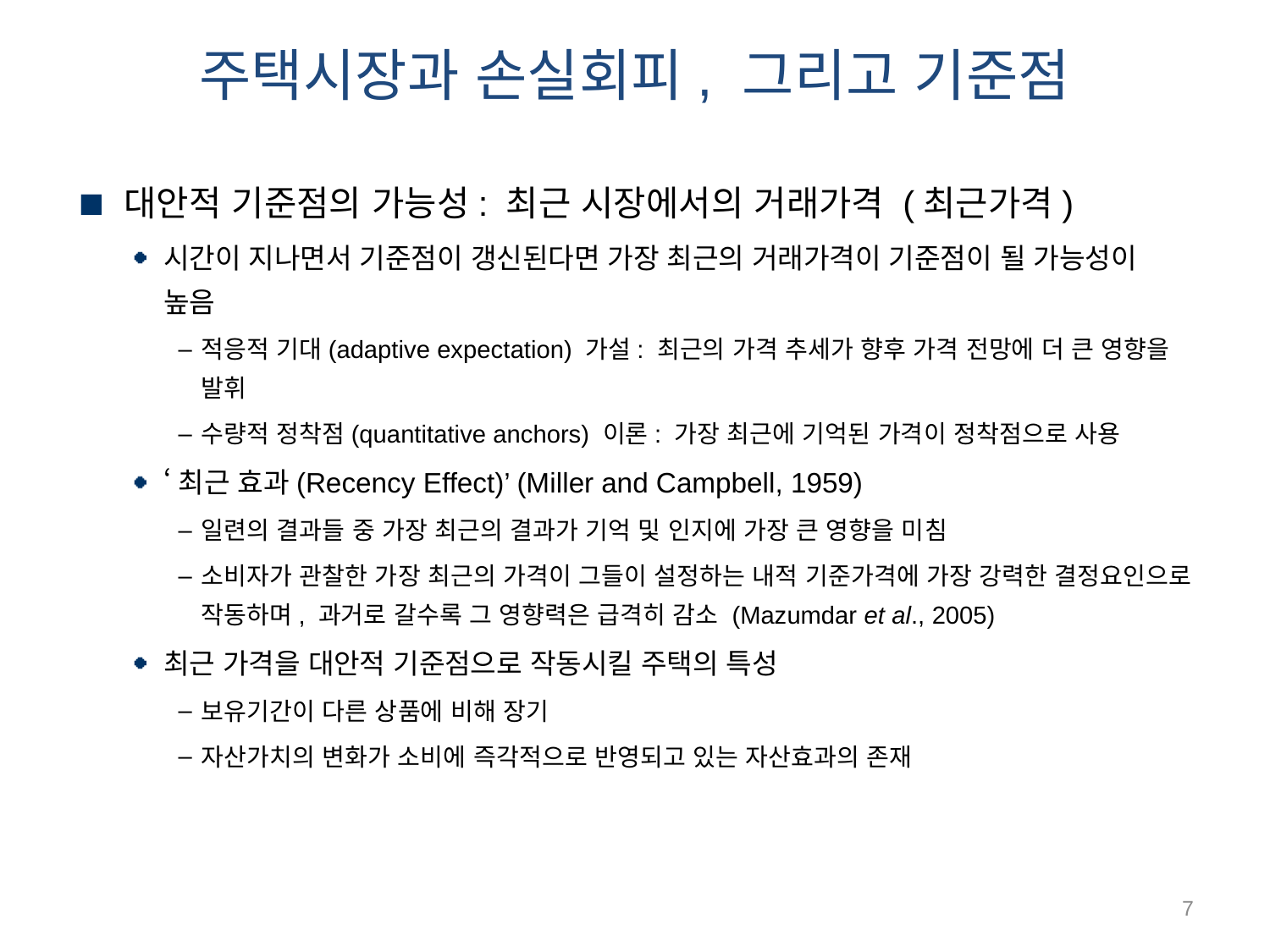

# 주택시장과 손실회피, 그리고 기준점
대안적 기준점의 가능성: 최근 시장에서의 거래가격 (최근가격)
시간이 지나면서 기준점이 갱신된다면 가장 최근의 거래가격이 기준점이 될 가능성이 높음
적응적 기대(adaptive expectation) 가설: 최근의 가격 추세가 향후 가격 전망에 더 큰 영향을 발휘
수량적 정착점(quantitative anchors) 이론: 가장 최근에 기억된 가격이 정착점으로 사용
‘최근 효과(Recency Effect)’ (Miller and Campbell, 1959)
일련의 결과들 중 가장 최근의 결과가 기억 및 인지에 가장 큰 영향을 미침
소비자가 관찰한 가장 최근의 가격이 그들이 설정하는 내적 기준가격에 가장 강력한 결정요인으로 작동하며, 과거로 갈수록 그 영향력은 급격히 감소 (Mazumdar et al., 2005)
최근 가격을 대안적 기준점으로 작동시킬 주택의 특성
보유기간이 다른 상품에 비해 장기
자산가치의 변화가 소비에 즉각적으로 반영되고 있는 자산효과의 존재
7